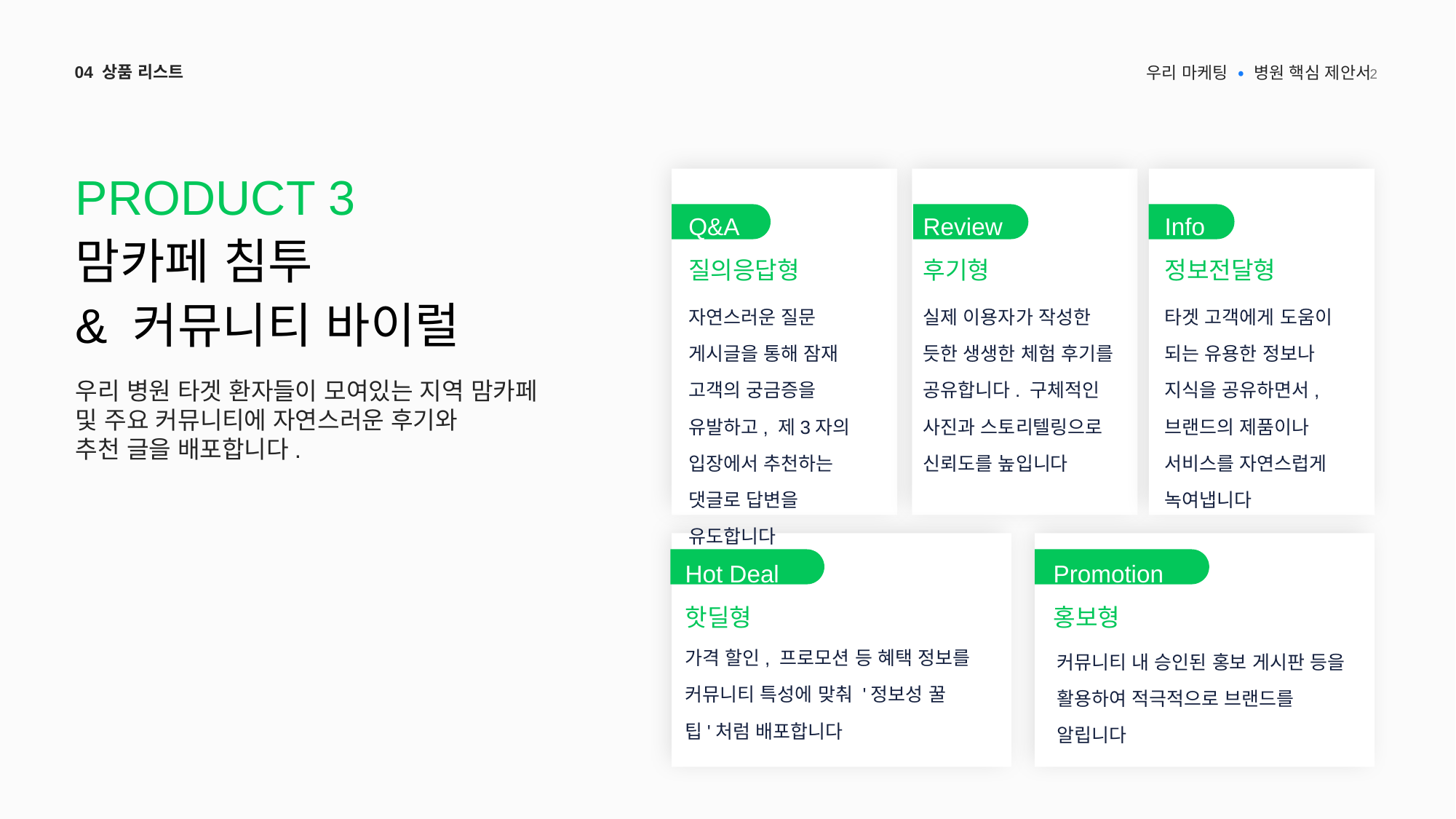

2
04 상품 리스트
우리 마케팅  •  병원 핵심 제안서
PRODUCT 3
맘카페 침투
& 커뮤니티 바이럴

Q&A
질의응답형
Review
후기형
Info
정보전달형
자연스러운 질문 게시글을 통해 잠재 고객의 궁금증을 유발하고, 제3자의 입장에서 추천하는 댓글로 답변을 유도합니다
실제 이용자가 작성한 듯한 생생한 체험 후기를 공유합니다. 구체적인 사진과 스토리텔링으로 신뢰도를 높입니다
타겟 고객에게 도움이 되는 유용한 정보나 지식을 공유하면서, 브랜드의 제품이나 서비스를 자연스럽게 녹여냅니다

Hot Deal
핫딜형
Promotion
홍보형
가격 할인, 프로모션 등 혜택 정보를
커뮤니티 특성에 맞춰 '정보성 꿀팁'처럼 배포합니다
커뮤니티 내 승인된 홍보 게시판 등을
활용하여 적극적으로 브랜드를 알립니다
우리 병원 타겟 환자들이 모여있는 지역 맘카페
및 주요 커뮤니티에 자연스러운 후기와
추천 글을 배포합니다.